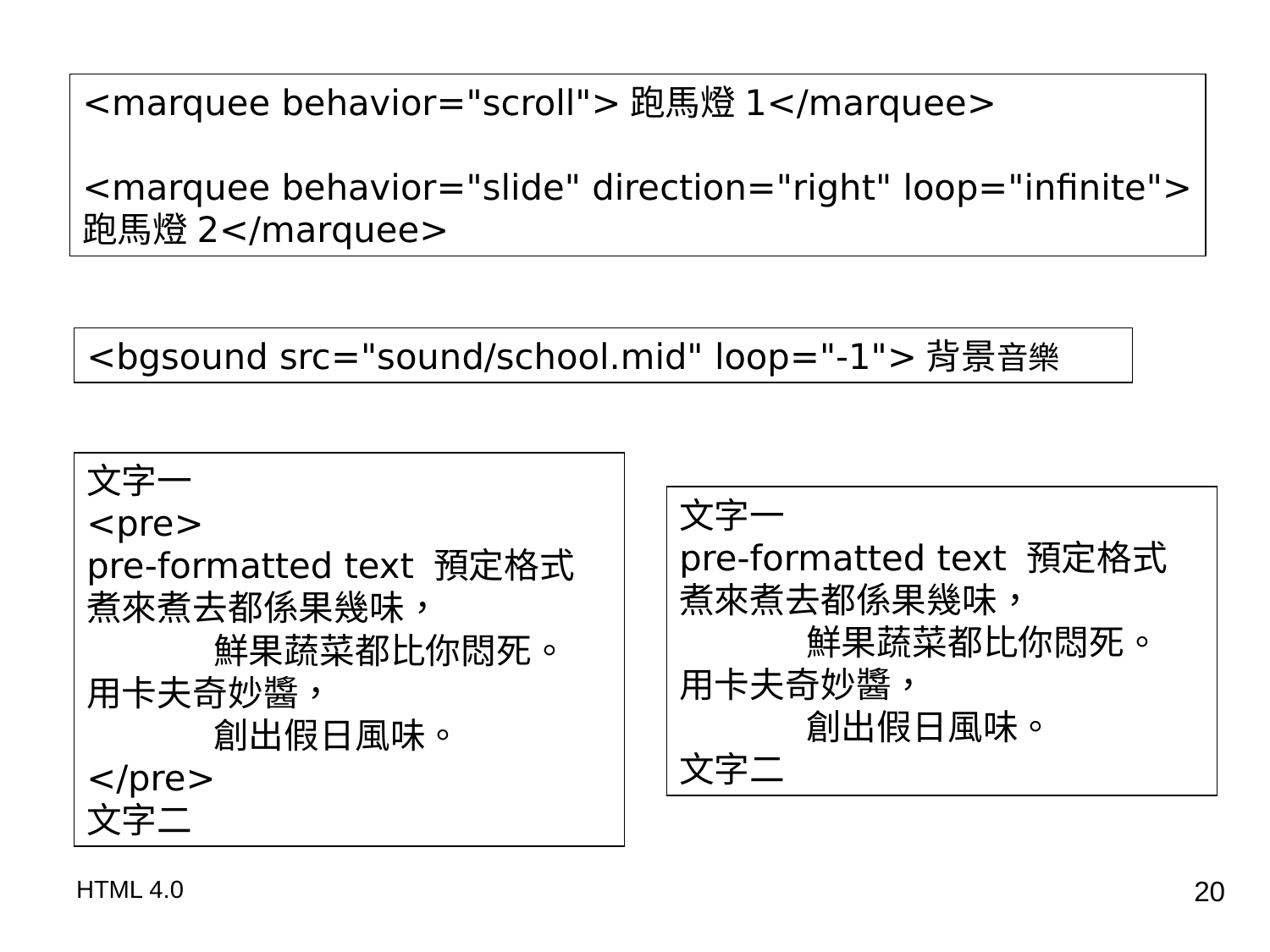

<marquee behavior="scroll">跑馬燈1</marquee>

<marquee behavior="slide" direction="right" loop="infinite">
跑馬燈2</marquee>
<bgsound src="sound/school.mid" loop="-1">背景音樂
文字一
<pre>
pre-formatted text 預定格式
煮來煮去都係果幾味，
	鮮果蔬菜都比你悶死。
用卡夫奇妙醬，
	創出假日風味。
</pre>
文字二
文字一
pre-formatted text 預定格式
煮來煮去都係果幾味，
	鮮果蔬菜都比你悶死。
用卡夫奇妙醬，
	創出假日風味。
文字二
HTML 4.0
20